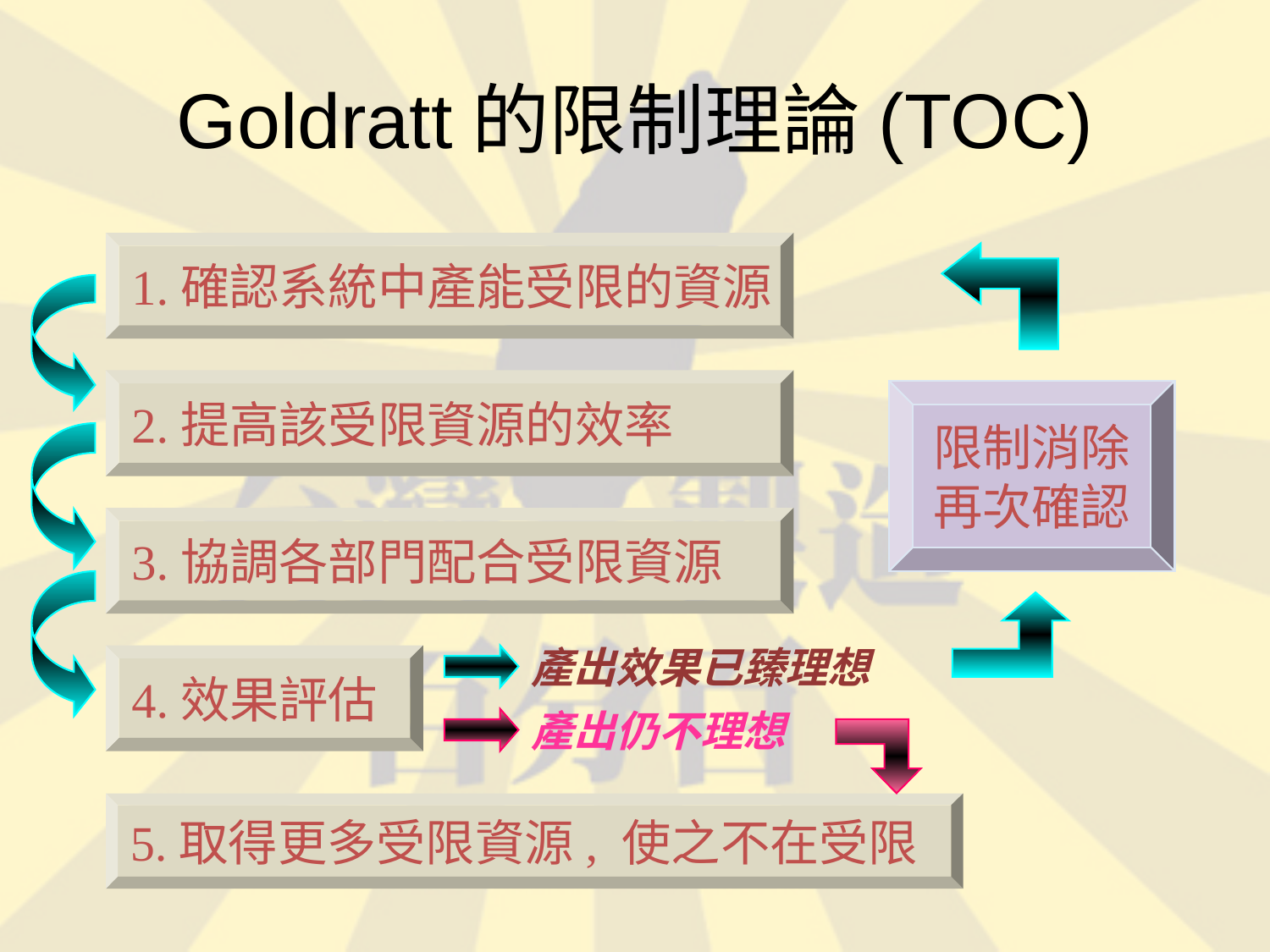

# Goldratt的限制理論(TOC)
1.確認系統中產能受限的資源

2.提高該受限資源的效率
限制消除
再次確認

3.協調各部門配合受限資源

產出效果已臻理想
4.效果評估

產出仍不理想

5.取得更多受限資源, 使之不在受限